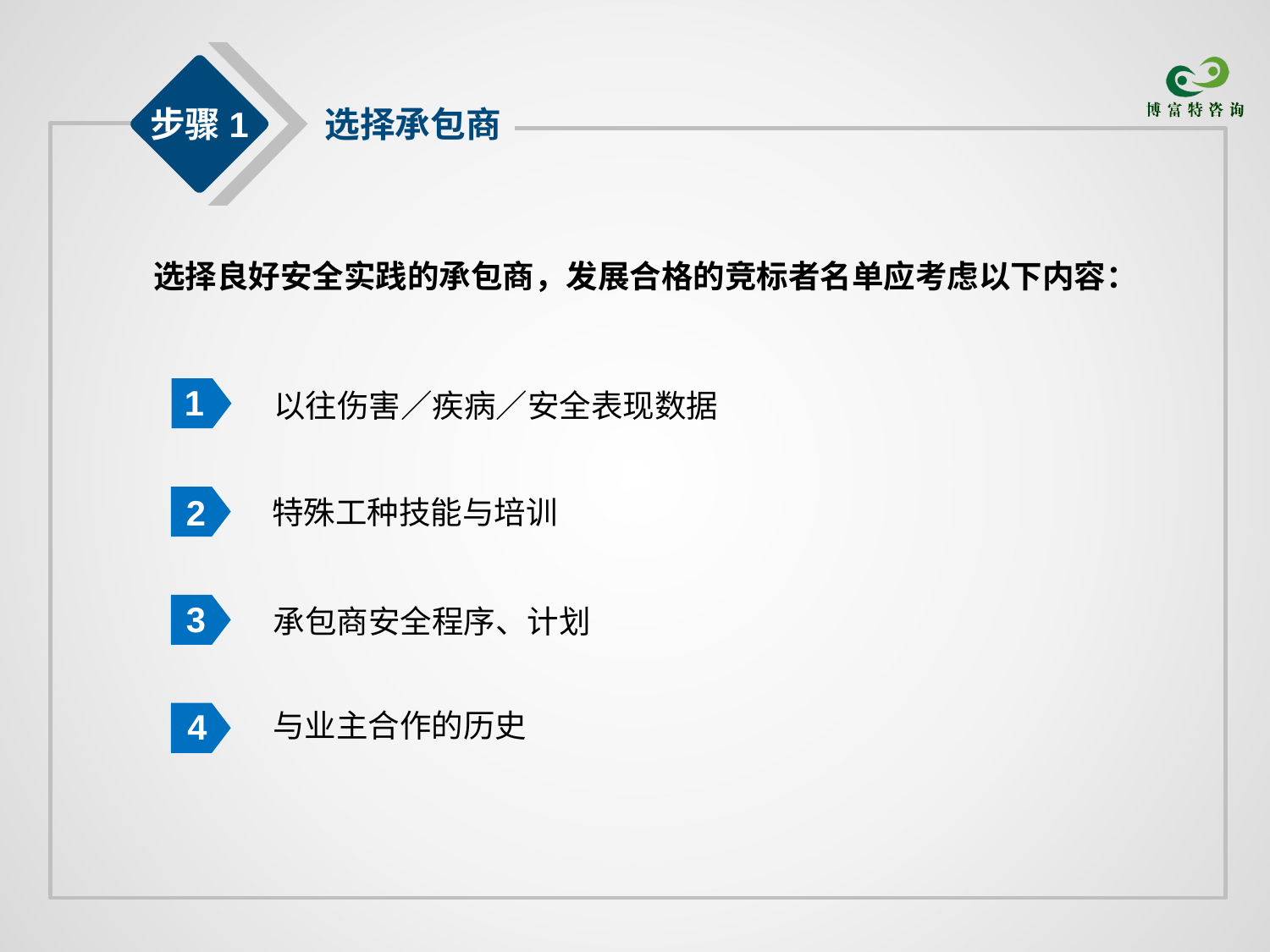

步骤1
选择承包商

选择良好安全实践的承包商，发展合格的竞标者名单应考虑以下内容：
1

以往伤害／疾病／安全表现数据
2

特殊工种技能与培训
3

承包商安全程序、计划
4
与业主合作的历史